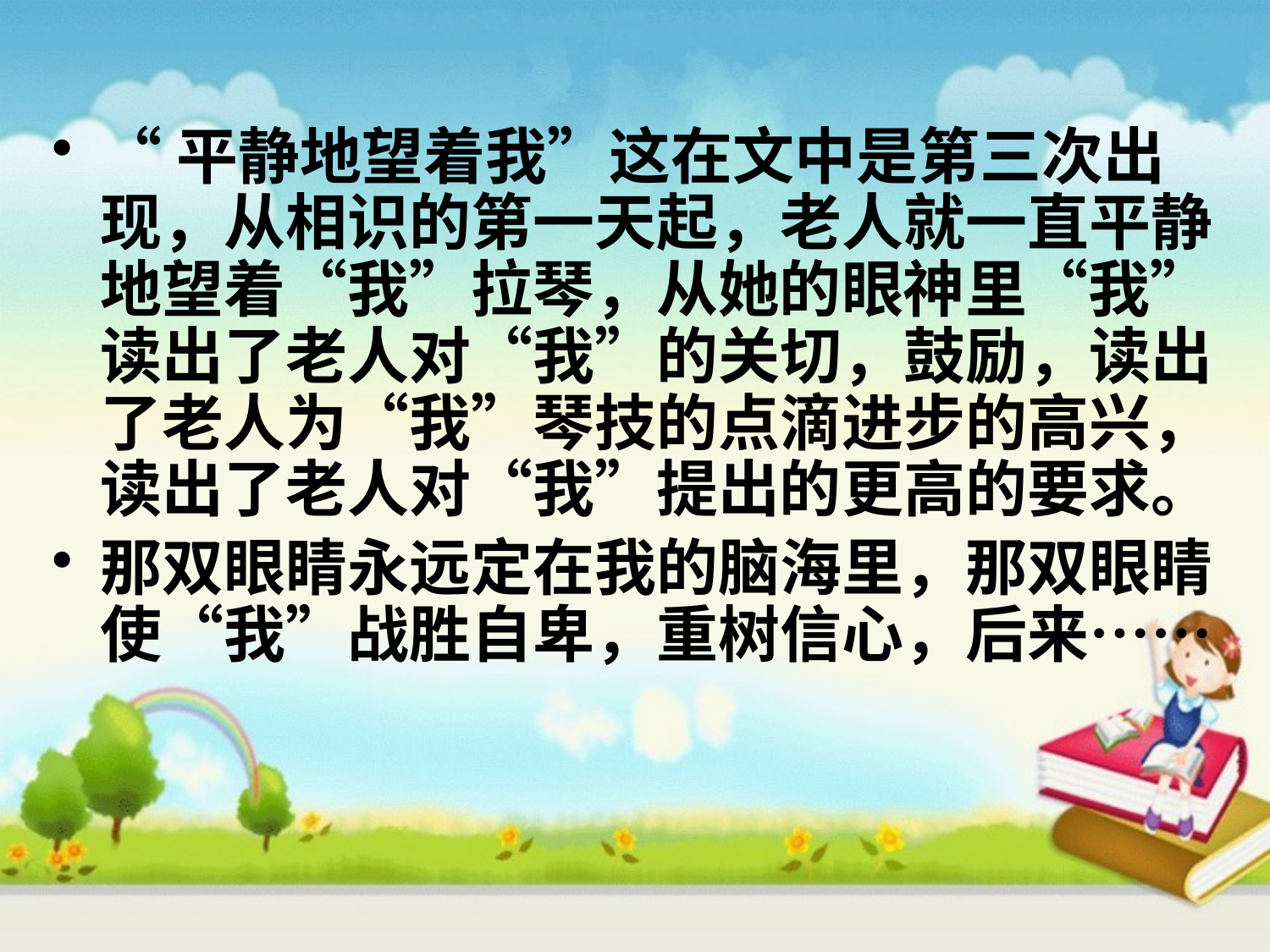

“平静地望着我”这在文中是第三次出现，从相识的第一天起，老人就一直平静地望着“我”拉琴，从她的眼神里“我”读出了老人对“我”的关切，鼓励，读出了老人为“我”琴技的点滴进步的高兴，读出了老人对“我”提出的更高的要求。
那双眼睛永远定在我的脑海里，那双眼睛使“我”战胜自卑，重树信心，后来……